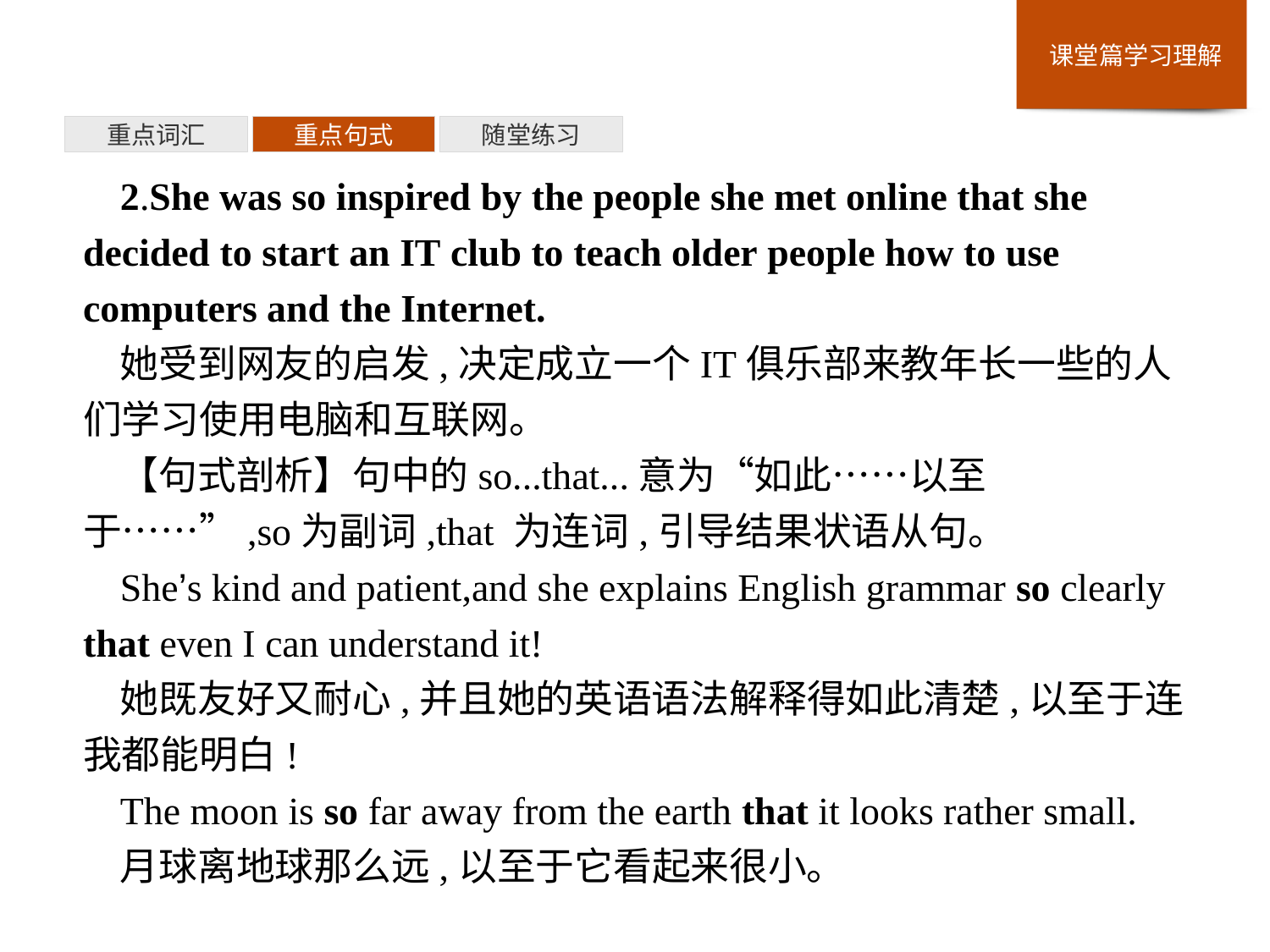

重点词汇
重点句式
随堂练习
2.She was so inspired by the people she met online that she decided to start an IT club to teach older people how to use computers and the Internet.
她受到网友的启发,决定成立一个IT俱乐部来教年长一些的人们学习使用电脑和互联网。
【句式剖析】句中的so...that...意为“如此……以至于……”,so为副词,that 为连词,引导结果状语从句。
She’s kind and patient,and she explains English grammar so clearly that even I can understand it!
她既友好又耐心,并且她的英语语法解释得如此清楚,以至于连我都能明白!
The moon is so far away from the earth that it looks rather small.
月球离地球那么远,以至于它看起来很小。